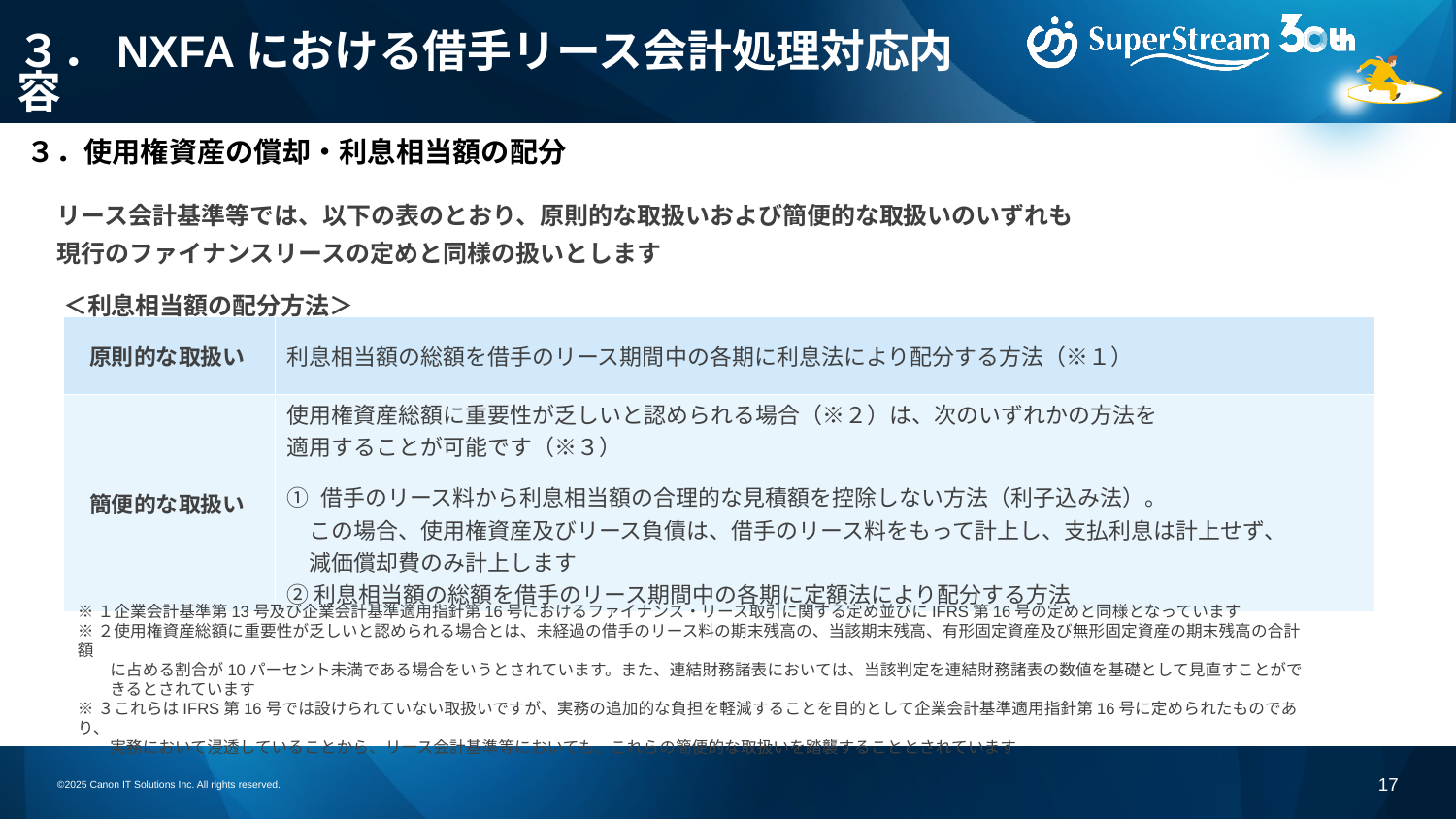

# ３．NXFAにおける借手リース会計処理対応内容
３．使用権資産の償却・利息相当額の配分
リース会計基準等では、以下の表のとおり、原則的な取扱いおよび簡便的な取扱いのいずれも
現行のファイナンスリースの定めと同様の扱いとします

＜利息相当額の配分方法＞

| 原則的な取扱い | 利息相当額の総額を借手のリース期間中の各期に利息法により配分する方法（※１） |
| --- | --- |
| 簡便的な取扱い | 使用権資産総額に重要性が乏しいと認められる場合（※２）は、次のいずれかの方法を 適用することが可能です（※３） ① 借手のリース料から利息相当額の合理的な見積額を控除しない方法（利子込み法）。 　この場合、使用権資産及びリース負債は、借手のリース料をもって計上し、支払利息は計上せず、 　減価償却費のみ計上します ② 利息相当額の総額を借手のリース期間中の各期に定額法により配分する方法 |
※１企業会計基準第13号及び企業会計基準適用指針第16号におけるファイナンス・リース取引に関する定め並びにIFRS第16号の定めと同様となっています
※２使用権資産総額に重要性が乏しいと認められる場合とは、未経過の借手のリース料の期末残高の、当該期末残高、有形固定資産及び無形固定資産の期末残高の合計額
　　に占める割合が10パーセント未満である場合をいうとされています。また、連結財務諸表においては、当該判定を連結財務諸表の数値を基礎として見直すことがで
　　きるとされています
※３これらはIFRS第16号では設けられていない取扱いですが、実務の追加的な負担を軽減することを目的として企業会計基準適用指針第16号に定められたものであり、
　　実務において浸透していることから、リース会計基準等においても、これらの簡便的な取扱いを踏襲することとされています
©2025 Canon IT Solutions Inc. All rights reserved.
17